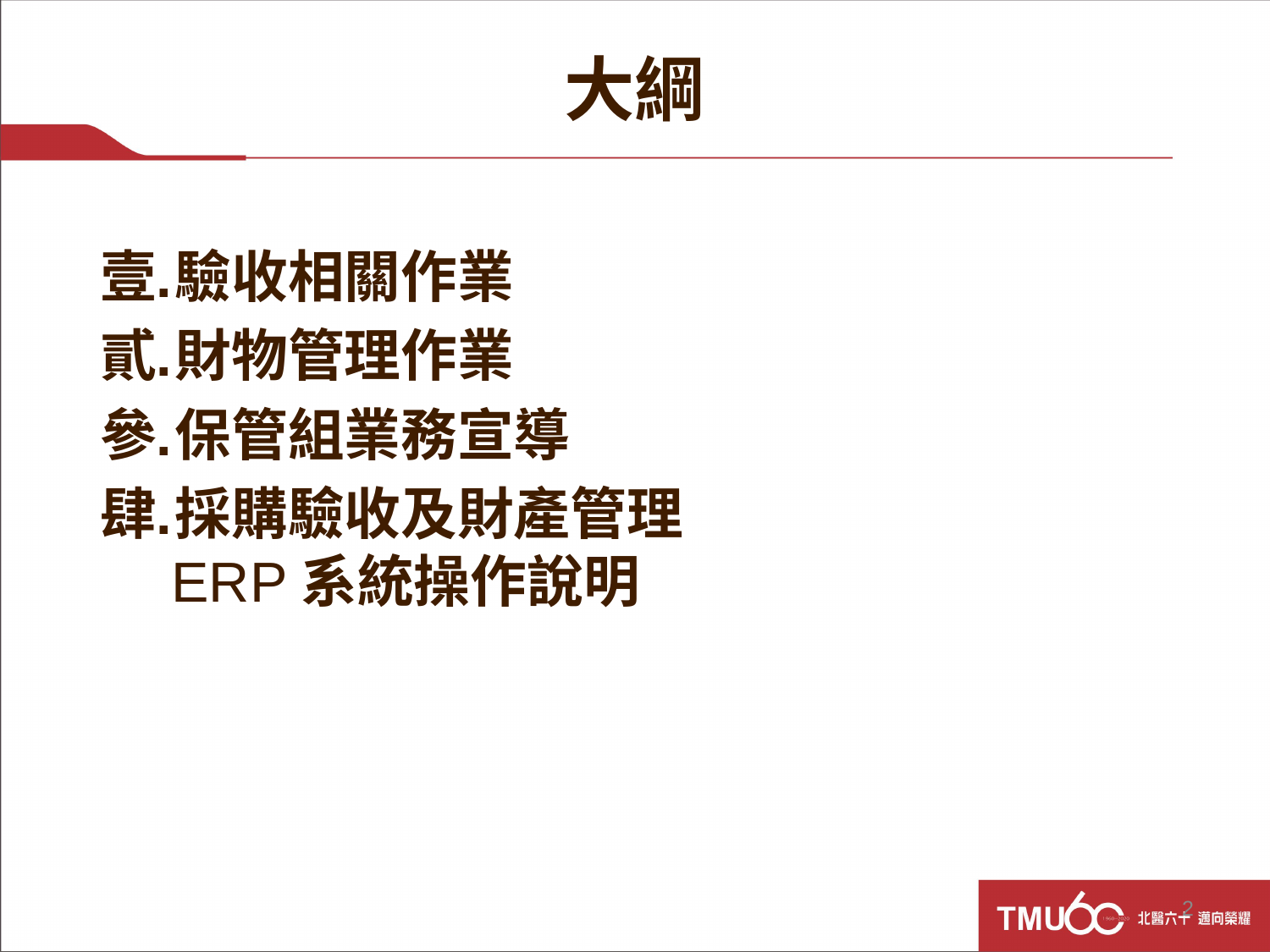

# 大綱
驗收相關作業
財物管理作業
保管組業務宣導
採購驗收及財產管理
ERP系統操作說明

2